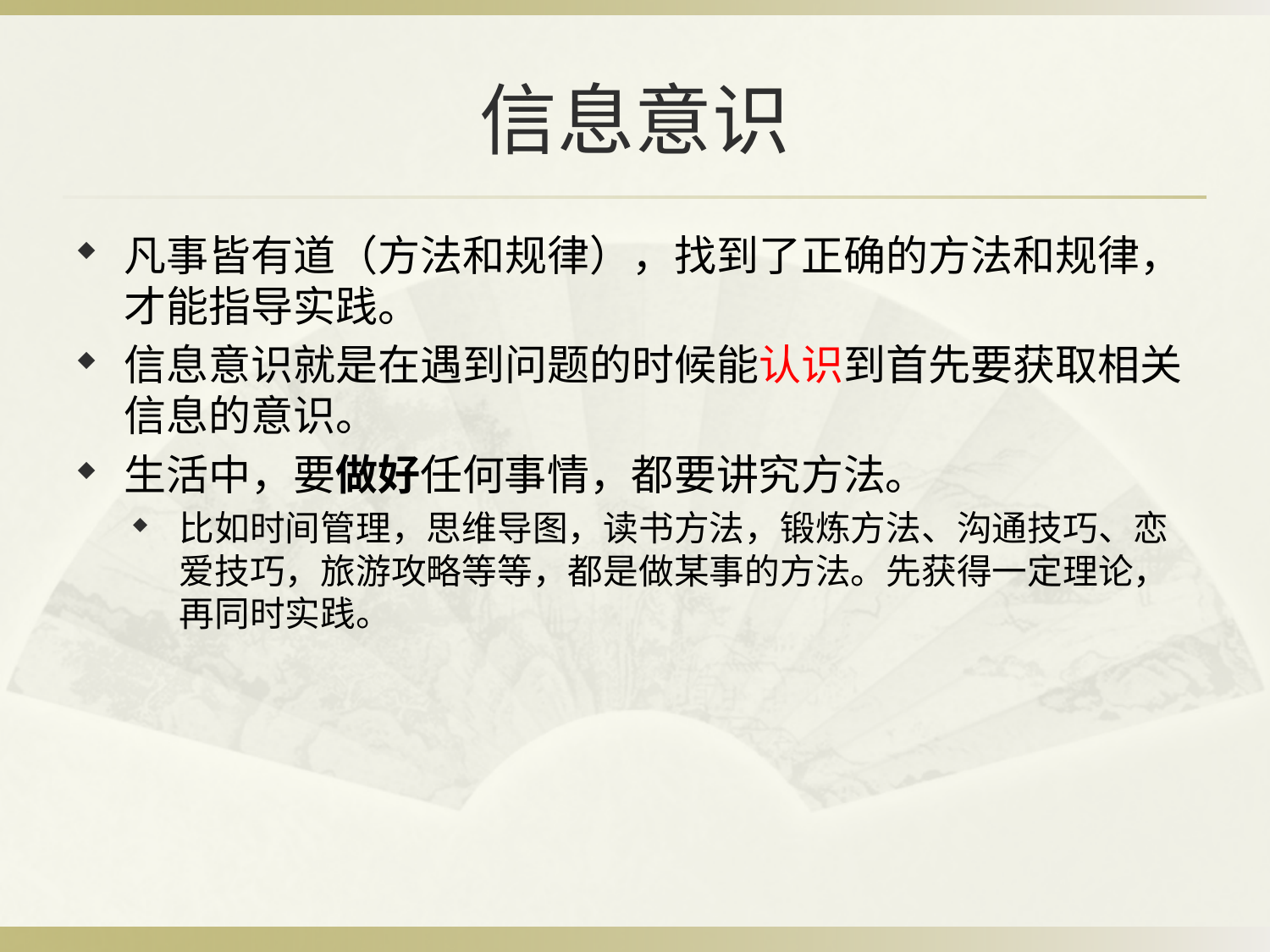

# 信息意识
凡事皆有道（方法和规律），找到了正确的方法和规律，才能指导实践。
信息意识就是在遇到问题的时候能认识到首先要获取相关信息的意识。
生活中，要做好任何事情，都要讲究方法。
比如时间管理，思维导图，读书方法，锻炼方法、沟通技巧、恋爱技巧，旅游攻略等等，都是做某事的方法。先获得一定理论，再同时实践。